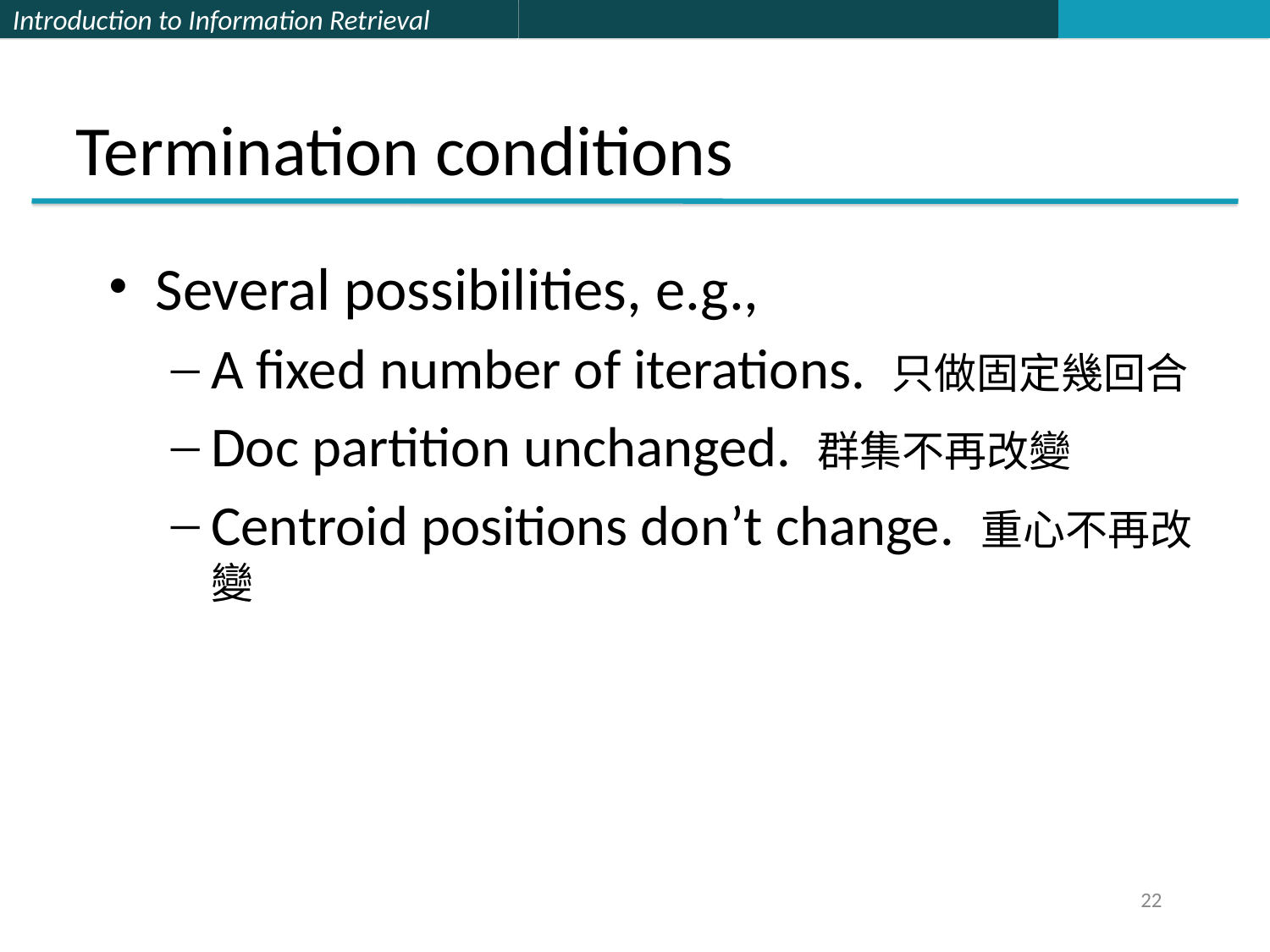

# Termination conditions
Several possibilities, e.g.,
A fixed number of iterations. 只做固定幾回合
Doc partition unchanged. 群集不再改變
Centroid positions don’t change. 重心不再改變
22